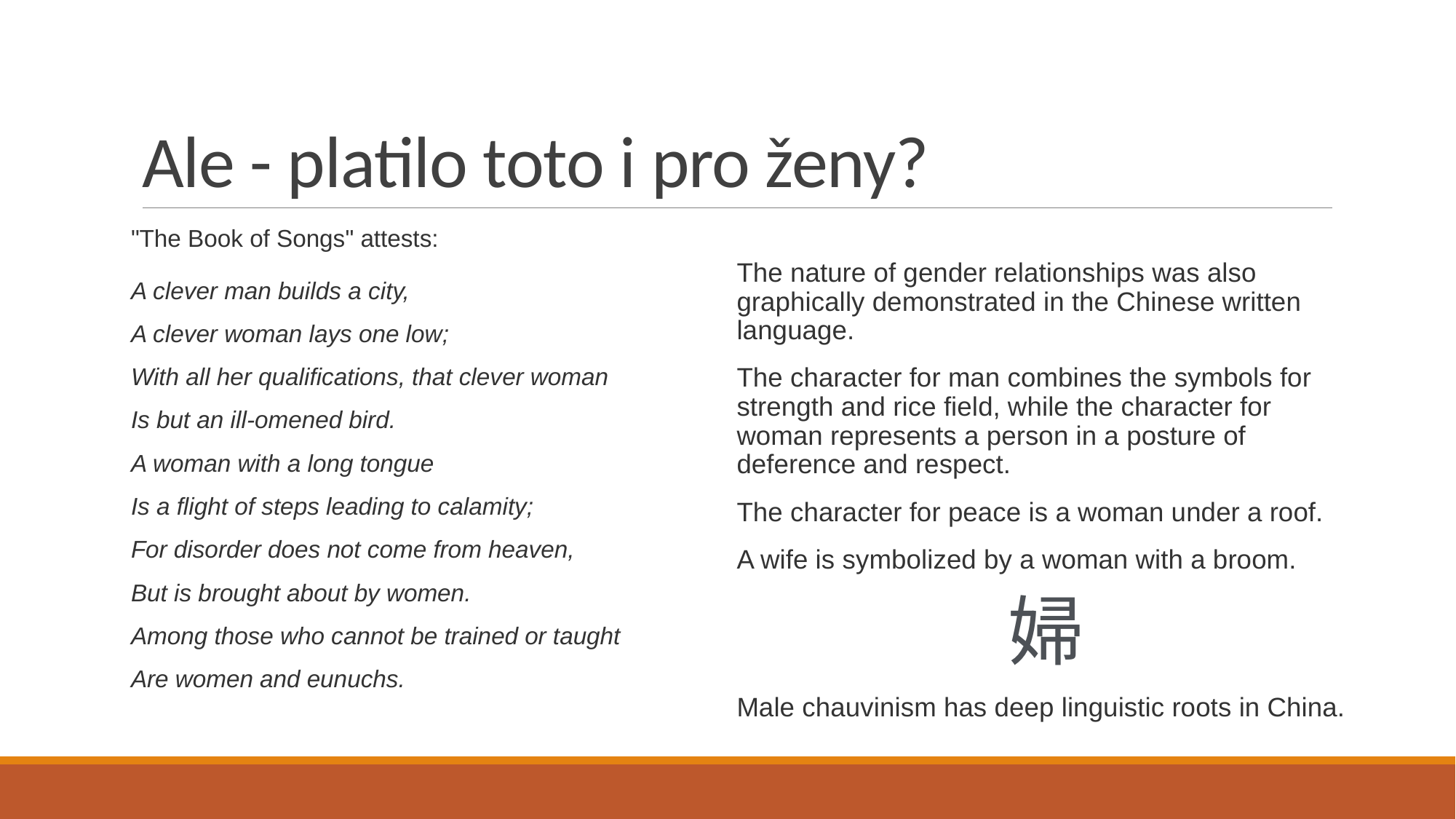

# Ale - platilo toto i pro ženy?

The nature of gender relationships was also graphically demonstrated in the Chinese written language.
The character for man combines the symbols for strength and rice field, while the character for woman represents a person in a posture of deference and respect.
The character for peace is a woman under a roof.
A wife is symbolized by a woman with a broom.
婦
Male chauvinism has deep linguistic roots in China.
"The Book of Songs" attests:
A clever man builds a city,
A clever woman lays one low;
With all her qualifications, that clever woman
Is but an ill-omened bird.
A woman with a long tongue
Is a flight of steps leading to calamity;
For disorder does not come from heaven,
But is brought about by women.
Among those who cannot be trained or taught
Are women and eunuchs.